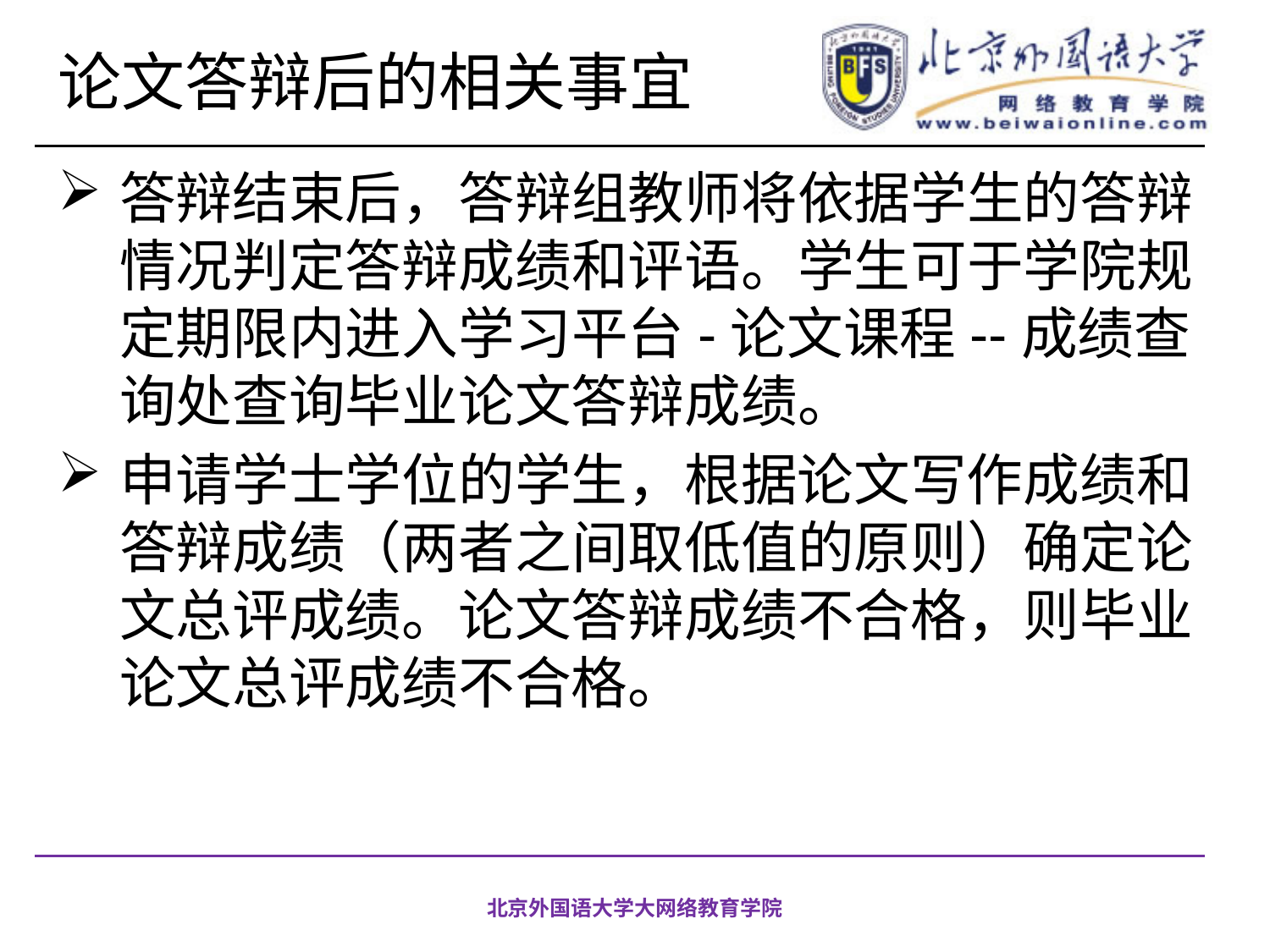

# 论文答辩后的相关事宜
答辩结束后，答辩组教师将依据学生的答辩情况判定答辩成绩和评语。学生可于学院规定期限内进入学习平台-论文课程--成绩查询处查询毕业论文答辩成绩。
申请学士学位的学生，根据论文写作成绩和答辩成绩（两者之间取低值的原则）确定论文总评成绩。论文答辩成绩不合格，则毕业论文总评成绩不合格。

北京外国语大学大网络教育学院
62